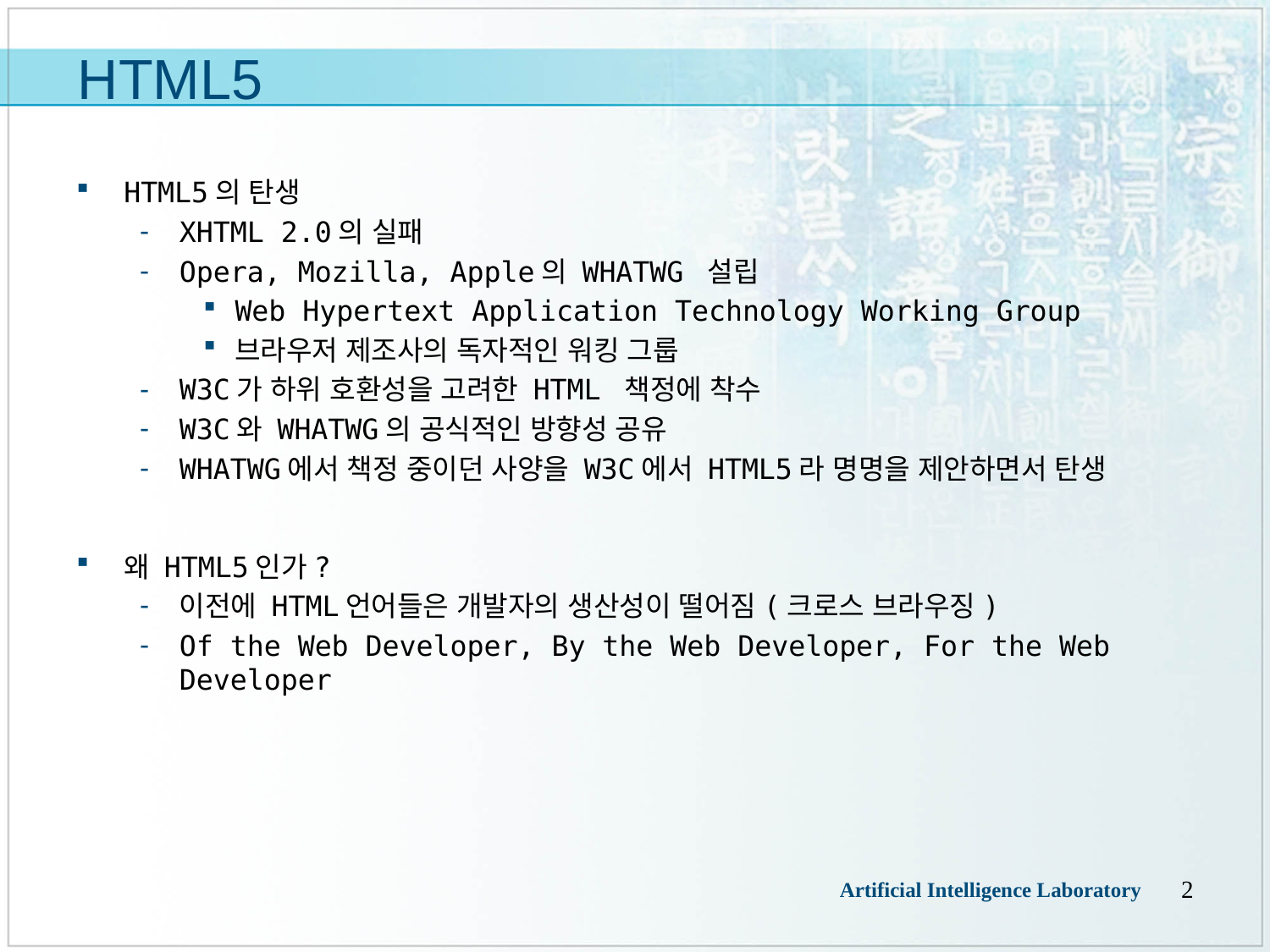

# HTML5
HTML5의 탄생
XHTML 2.0의 실패
Opera, Mozilla, Apple의 WHATWG 설립
Web Hypertext Application Technology Working Group
브라우저 제조사의 독자적인 워킹 그룹
W3C가 하위 호환성을 고려한 HTML 책정에 착수
W3C와 WHATWG의 공식적인 방향성 공유
WHATWG에서 책정 중이던 사양을 W3C에서 HTML5라 명명을 제안하면서 탄생

왜 HTML5인가?
이전에 HTML언어들은 개발자의 생산성이 떨어짐(크로스 브라우징)
Of the Web Developer, By the Web Developer, For the Web Developer

2